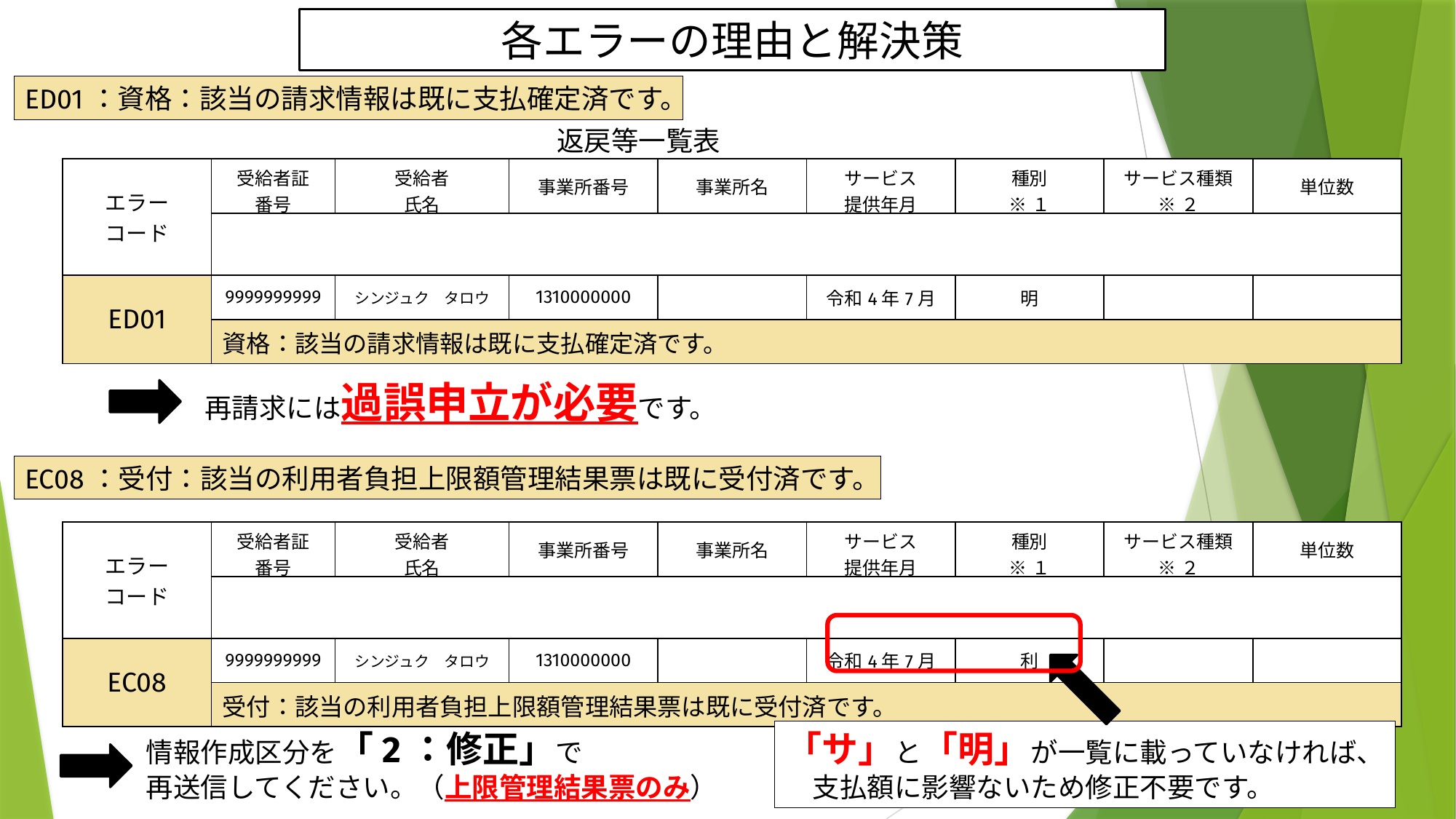

# 各エラーの理由と解決策
ED01：資格：該当の請求情報は既に支払確定済です。
返戻等一覧表
| エラー コード | 受給者証 番号 | 受給者 氏名 | 事業所番号 | 事業所名 | サービス 提供年月 | 種別 ※１ | サービス種類 ※２ | 単位数 |
| --- | --- | --- | --- | --- | --- | --- | --- | --- |
|  |  |  |  |  |  |  |  |  |
| ED01 | 9999999999 | シンジュク　タロウ | 1310000000 |  | 令和4年7月 | 明 |  |  |
|  | 資格：該当の請求情報は既に支払確定済です。 |  |  |  |  |  |  |  |
再請求には過誤申立が必要です。

EC08：受付：該当の利用者負担上限額管理結果票は既に受付済です。
| エラー コード | 受給者証 番号 | 受給者 氏名 | 事業所番号 | 事業所名 | サービス 提供年月 | 種別 ※１ | サービス種類 ※２ | 単位数 |
| --- | --- | --- | --- | --- | --- | --- | --- | --- |
|  |  |  |  |  |  |  |  |  |
| EC08 | 9999999999 | シンジュク　タロウ | 1310000000 |  | 令和4年7月 | 利 |  |  |
|  | 受付：該当の利用者負担上限額管理結果票は既に受付済です。 |  |  |  |  |  |  |  |

情報作成区分を「2：修正」で
再送信してください。（上限管理結果票のみ）
「サ」と「明」が一覧に載っていなければ、
　支払額に影響ないため修正不要です。